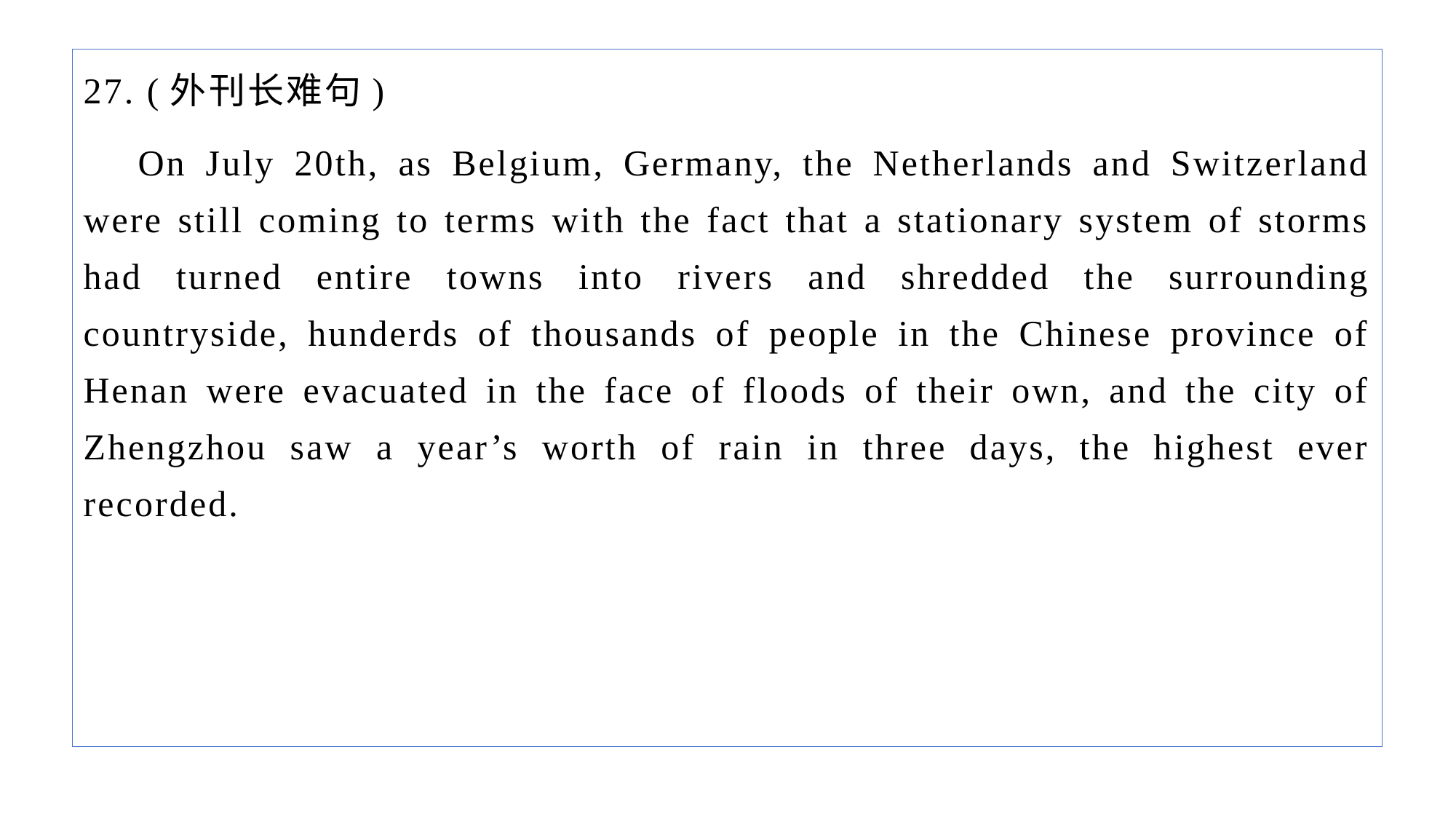

27. (外刊长难句)
On July 20th, as Belgium, Germany, the Netherlands and Switzerland were still coming to terms with the fact that a stationary system of storms had turned entire towns into rivers and shredded the surrounding countryside, hunderds of thousands of people in the Chinese province of Henan were evacuated in the face of floods of their own, and the city of Zhengzhou saw a year’s worth of rain in three days, the highest ever recorded.